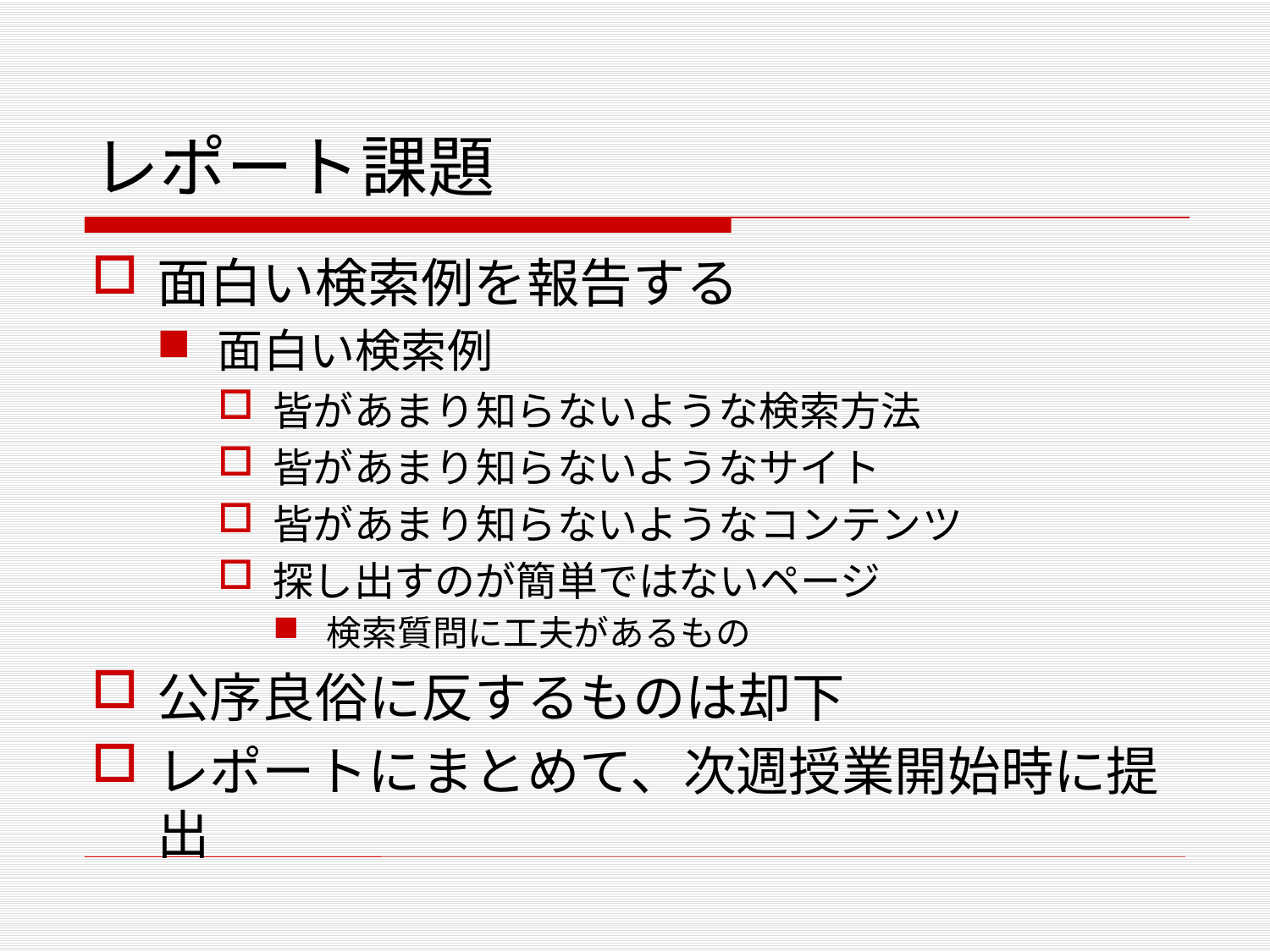

# レポート課題
面白い検索例を報告する
面白い検索例
皆があまり知らないような検索方法
皆があまり知らないようなサイト
皆があまり知らないようなコンテンツ
探し出すのが簡単ではないページ
検索質問に工夫があるもの
公序良俗に反するものは却下
レポートにまとめて、次週授業開始時に提出